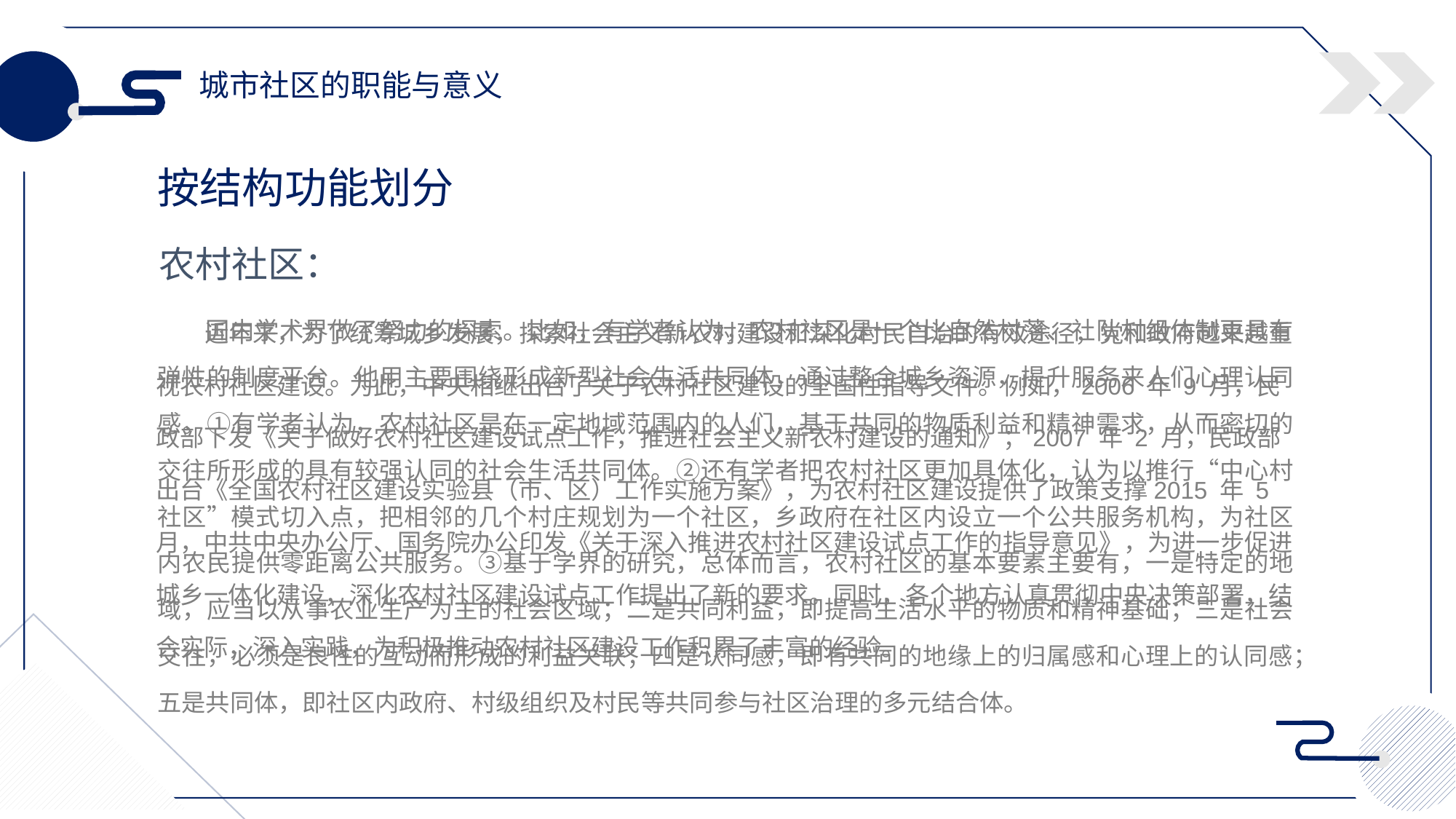

城市社区的职能与意义
按结构功能划分
农村社区：
国内学术界做了努力的探索。比如，有学者认为，农村社区是一个比自然村落、社队村组体制更具有弹性的制度平台。他用主要围绕形成新型社会生活共同体，通过整合城乡资源，提升服务来人们心理认同感。①有学者认为，农村社区是在一定地域范围内的人们，基于共同的物质利益和精神需求，从而密切的交往所形成的具有较强认同的社会生活共同体。②还有学者把农村社区更加具体化，认为以推行“中心村社区”模式切入点，把相邻的几个村庄规划为一个社区，乡政府在社区内设立一个公共服务机构，为社区内农民提供零距离公共服务。③基于学界的研究，总体而言，农村社区的基本要素主要有，一是特定的地域，应当以从事农业生产为主的社会区域；二是共同利益，即提高生活水平的物质和精神基础；三是社会交往，必须是良性的互动而形成的利益关联；四是认同感，即有共同的地缘上的归属感和心理上的认同感；五是共同体，即社区内政府、村级组织及村民等共同参与社区治理的多元结合体。
近年来，为了统筹城乡发展，探索社会主义新农村建设和深化村民自治的有效途径，党和政府越来越重视农村社区建设。为此，中央相继出台了关于农村社区建设的全国性指导文件。例如，2006 年 9 月，民政部下发《关于做好农村社区建设试点工作，推进社会主义新农村建设的通知》；2007 年 2 月，民政部出台《全国农村社区建设实验县（市、区）工作实施方案》，为农村社区建设提供了政策支撑2015 年 5 月，中共中央办公厅、国务院办公印发《关于深入推进农村社区建设试点工作的指导意见》，为进一步促进城乡一体化建设，深化农村社区建设试点工作提出了新的要求。同时，各个地方认真贯彻中央决策部署，结合实际，深入实践，为积极推动农村社区建设工作积累了丰富的经验。